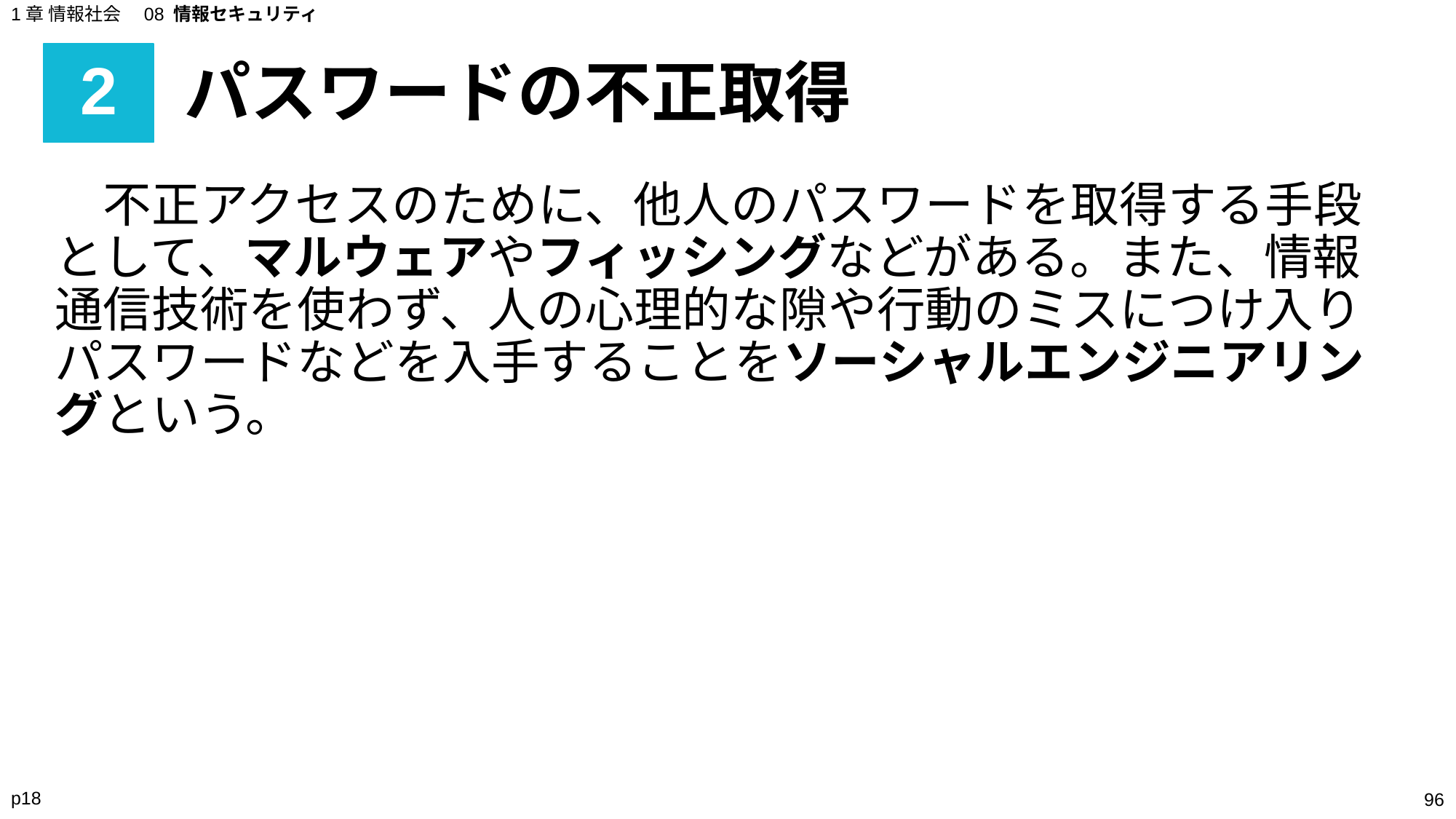

1章 情報社会　08 情報セキュリティ

# 2
パスワードの不正取得
　不正アクセスのために、他人のパスワードを取得する手段として、マルウェアやフィッシングなどがある。また、情報通信技術を使わず、人の心理的な隙や行動のミスにつけ入りパスワードなどを入手することをソーシャルエンジニアリングという。
p18
96